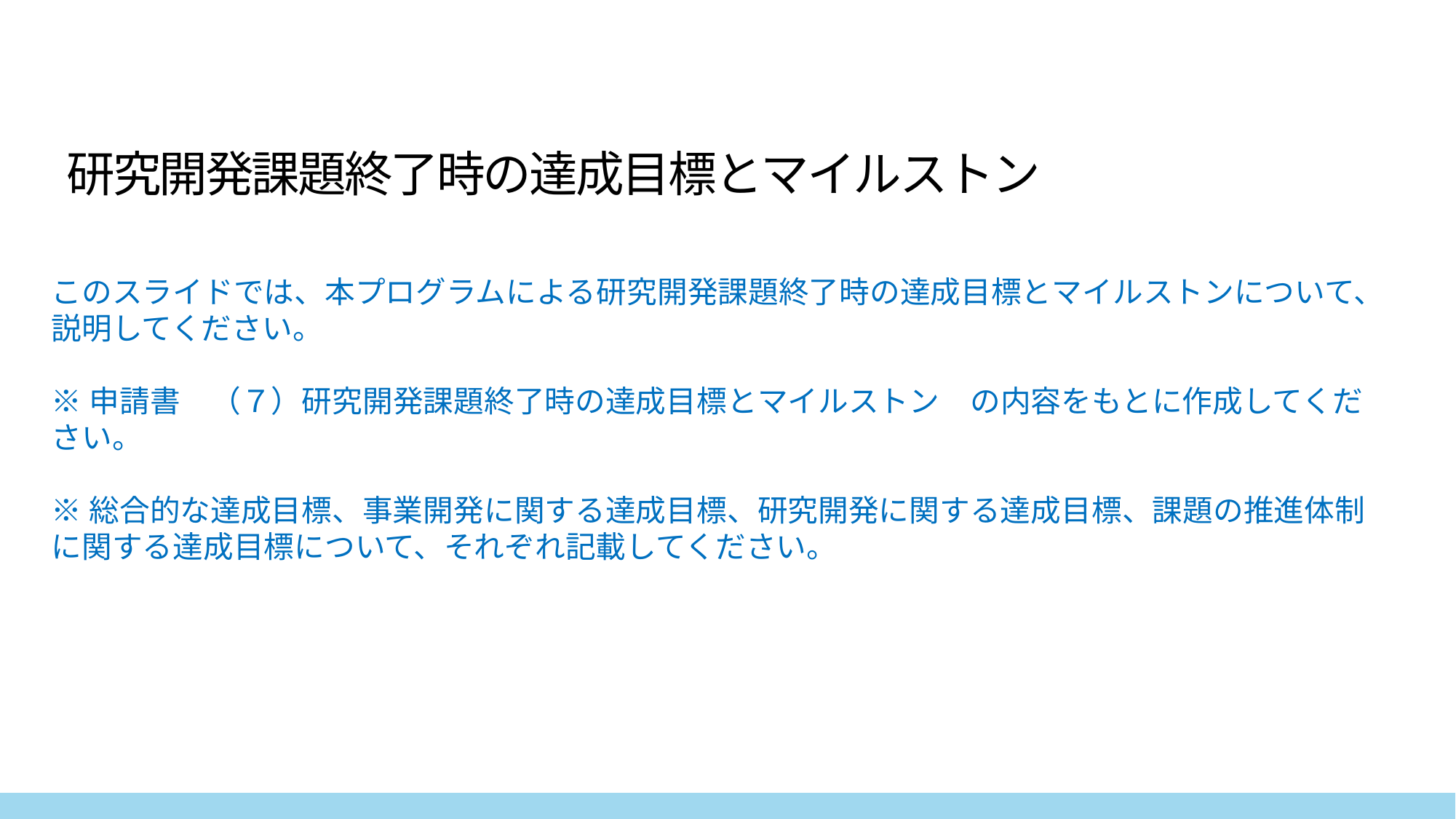

研究開発課題終了時の達成目標とマイルストン
このスライドでは、本プログラムによる研究開発課題終了時の達成目標とマイルストンについて、説明してください。

※申請書　（７）研究開発課題終了時の達成目標とマイルストン　の内容をもとに作成してください。

※総合的な達成目標、事業開発に関する達成目標、研究開発に関する達成目標、課題の推進体制に関する達成目標について、それぞれ記載してください。